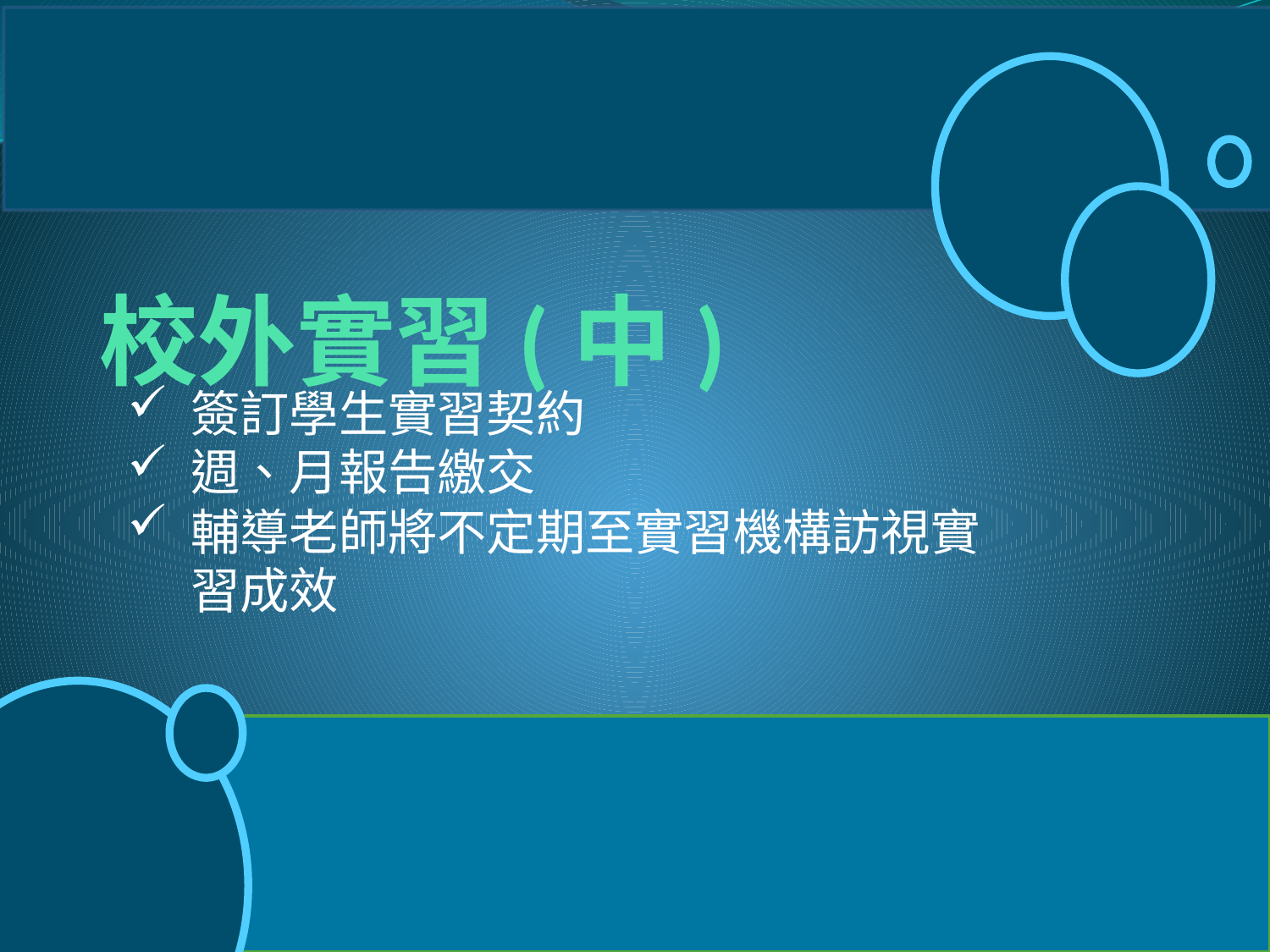

# 校外實習(中)
簽訂學生實習契約
週、月報告繳交
輔導老師將不定期至實習機構訪視實習成效